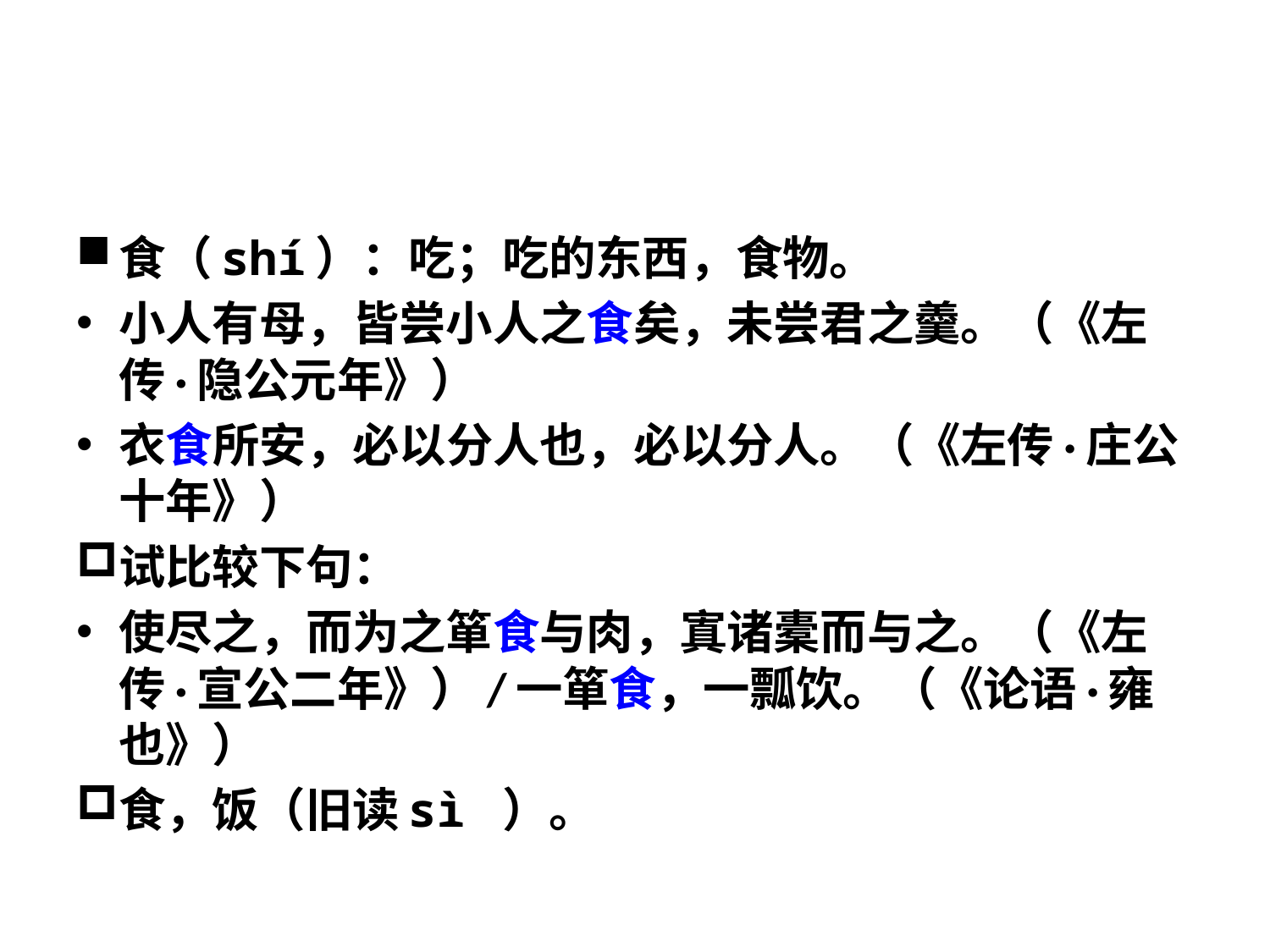

#
食（shí）：吃；吃的东西，食物。
小人有母，皆尝小人之食矣，未尝君之羹。（《左传·隐公元年》）
衣食所安，必以分人也，必以分人。（《左传·庄公十年》）
试比较下句：
使尽之，而为之箪食与肉，寘诸橐而与之。（《左传·宣公二年》）/一箪食，一瓢饮。（《论语·雍也》）
食，饭（旧读sì ）。